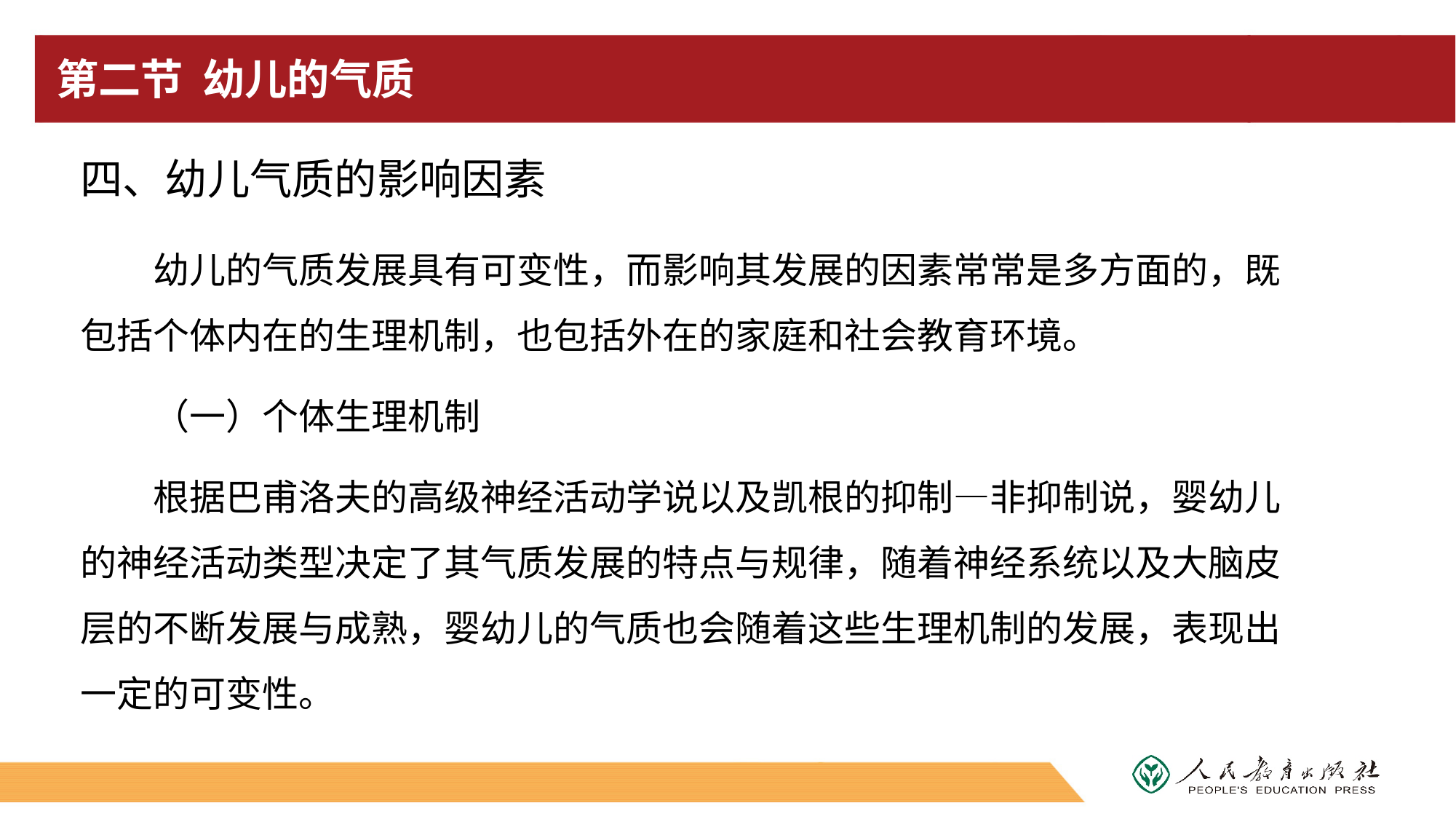

# 第二节  幼儿的气质
四、幼儿气质的影响因素
幼儿的气质发展具有可变性，而影响其发展的因素常常是多方面的，既包括个体内在的生理机制，也包括外在的家庭和社会教育环境。
（一）个体生理机制
根据巴甫洛夫的高级神经活动学说以及凯根的抑制—非抑制说，婴幼儿的神经活动类型决定了其气质发展的特点与规律，随着神经系统以及大脑皮层的不断发展与成熟，婴幼儿的气质也会随着这些生理机制的发展，表现出一定的可变性。